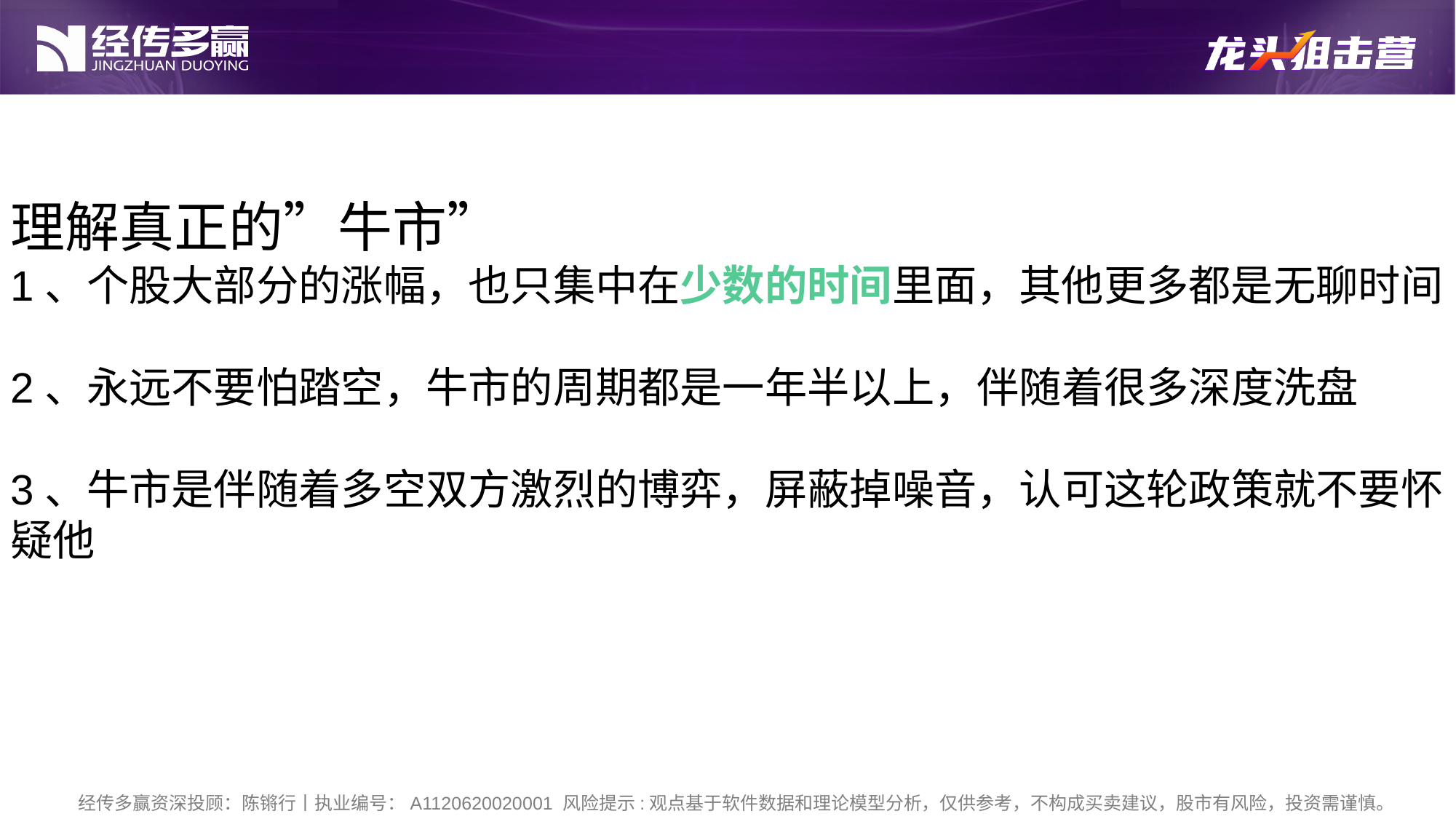

理解真正的”牛市”
1、个股大部分的涨幅，也只集中在少数的时间里面，其他更多都是无聊时间

2、永远不要怕踏空，牛市的周期都是一年半以上，伴随着很多深度洗盘

3、牛市是伴随着多空双方激烈的博弈，屏蔽掉噪音，认可这轮政策就不要怀疑他